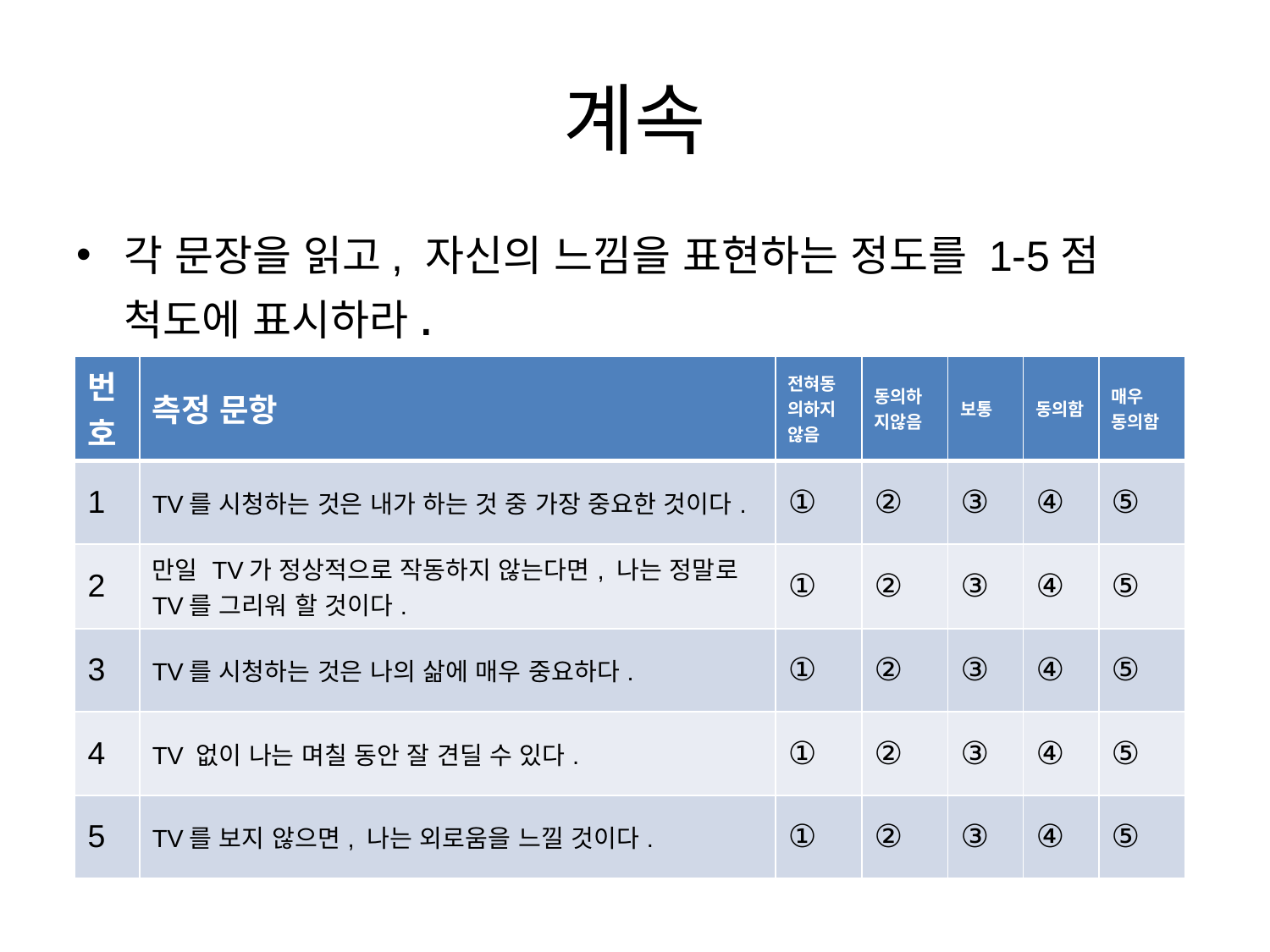

# 계속
각 문장을 읽고, 자신의 느낌을 표현하는 정도를 1-5점 척도에 표시하라.

| 번호 | 측정 문항 | 전혀동의하지않음 | 동의하지않음 | 보통 | 동의함 | 매우 동의함 |
| --- | --- | --- | --- | --- | --- | --- |
| 1 | TV를 시청하는 것은 내가 하는 것 중 가장 중요한 것이다. | ① | ② | ③ | ④ | ⑤ |
| 2 | 만일 TV가 정상적으로 작동하지 않는다면, 나는 정말로 TV를 그리워 할 것이다. | ① | ② | ③ | ④ | ⑤ |
| 3 | TV를 시청하는 것은 나의 삶에 매우 중요하다. | ① | ② | ③ | ④ | ⑤ |
| 4 | TV 없이 나는 며칠 동안 잘 견딜 수 있다. | ① | ② | ③ | ④ | ⑤ |
| 5 | TV를 보지 않으면, 나는 외로움을 느낄 것이다. | ① | ② | ③ | ④ | ⑤ |